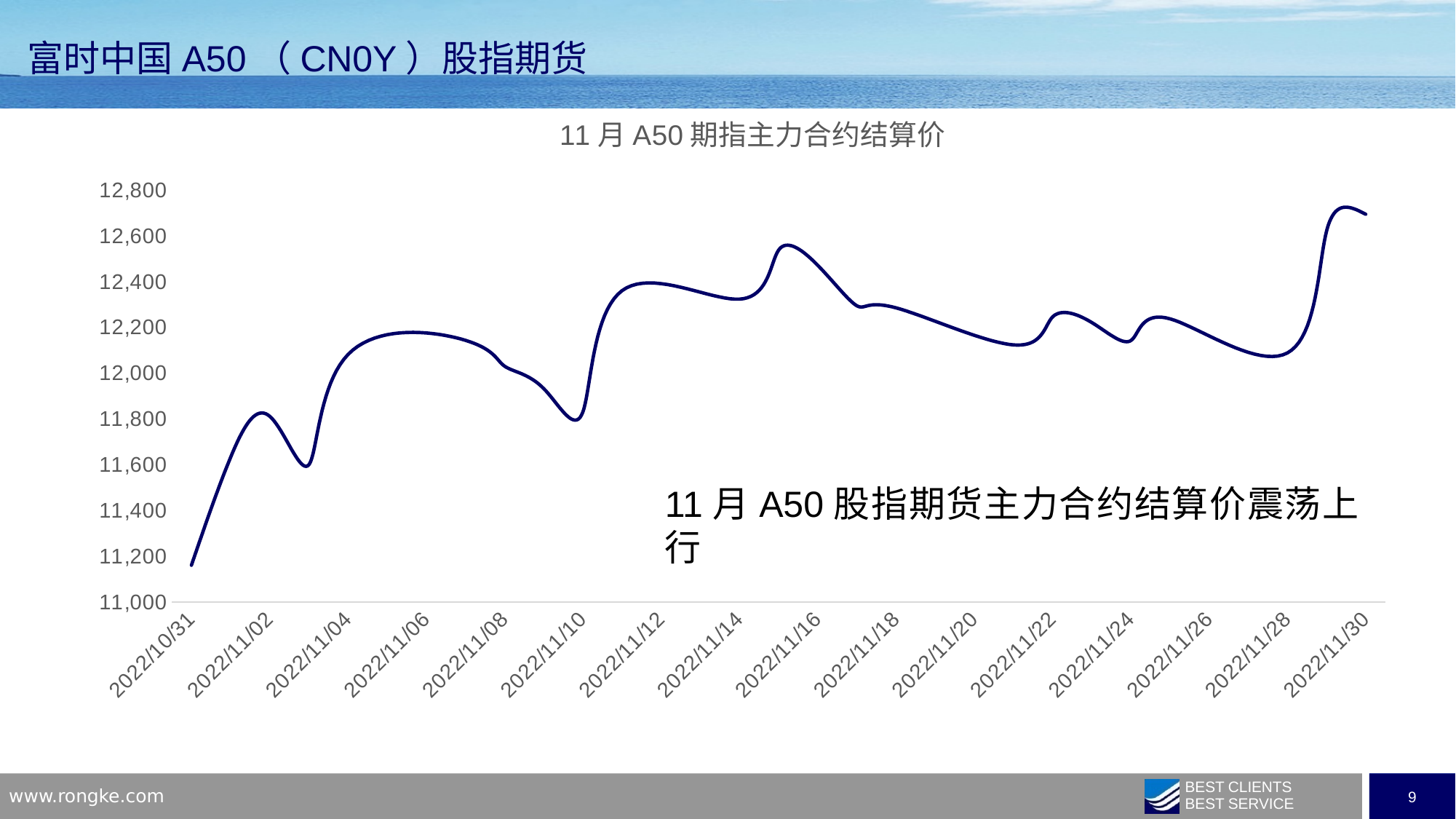

# 富时中国A50（CN0Y）股指期货

### Chart: 11月A50期指主力合约结算价

| Category | 10月富时中国A50（CN0Y）期指主力 |
|---|---|
| 44865 | 11161.0 |
| 44866 | 11632.0 |
| 44867 | 11812.0 |
| 44868 | 11600.0 |
| 44869 | 12082.0 |
| 44872 | 12144.0 |
| 44873 | 12031.0 |
| 44874 | 11933.0 |
| 44875 | 11831.0 |
| 44876 | 12361.0 |
| 44879 | 12324.0 |
| 44880 | 12538.0 |
| 44881 | 12472.0 |
| 44882 | 12295.0 |
| 44883 | 12286.0 |
| 44886 | 12124.0 |
| 44887 | 12246.0 |
| 44888 | 12222.0 |
| 44889 | 12143.0 |
| 44890 | 12238.0 |
| 44893 | 12089.0 |
| 44894 | 12622.0 |
| 44895 | 12695.0 |
11月A50股指期货主力合约结算价震荡上行